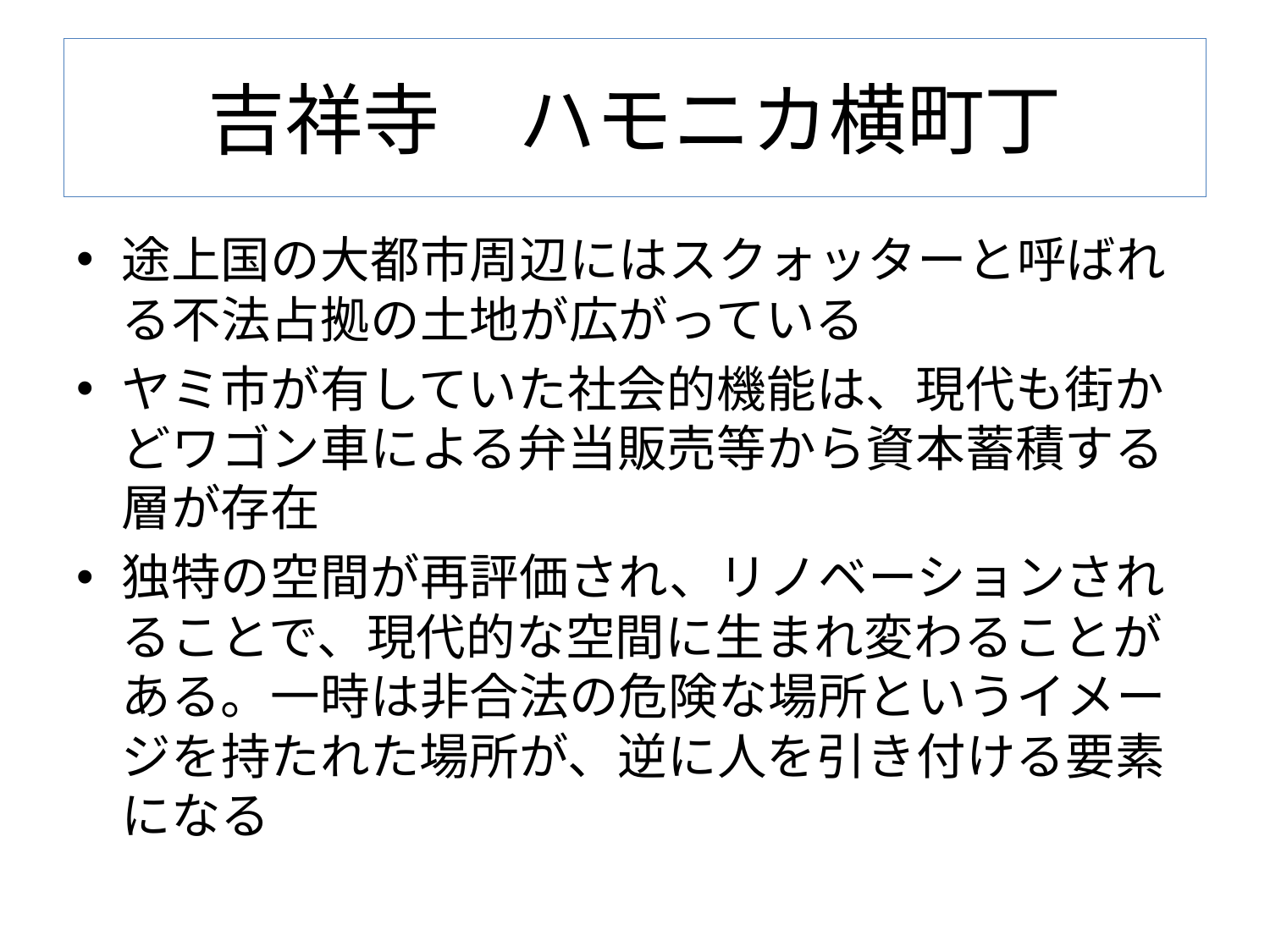

# 吉祥寺　ハモニカ横町丁
途上国の大都市周辺にはスクォッターと呼ばれる不法占拠の土地が広がっている
ヤミ市が有していた社会的機能は、現代も街かどワゴン車による弁当販売等から資本蓄積する層が存在
独特の空間が再評価され、リノベーションされることで、現代的な空間に生まれ変わることがある。一時は非合法の危険な場所というイメージを持たれた場所が、逆に人を引き付ける要素になる